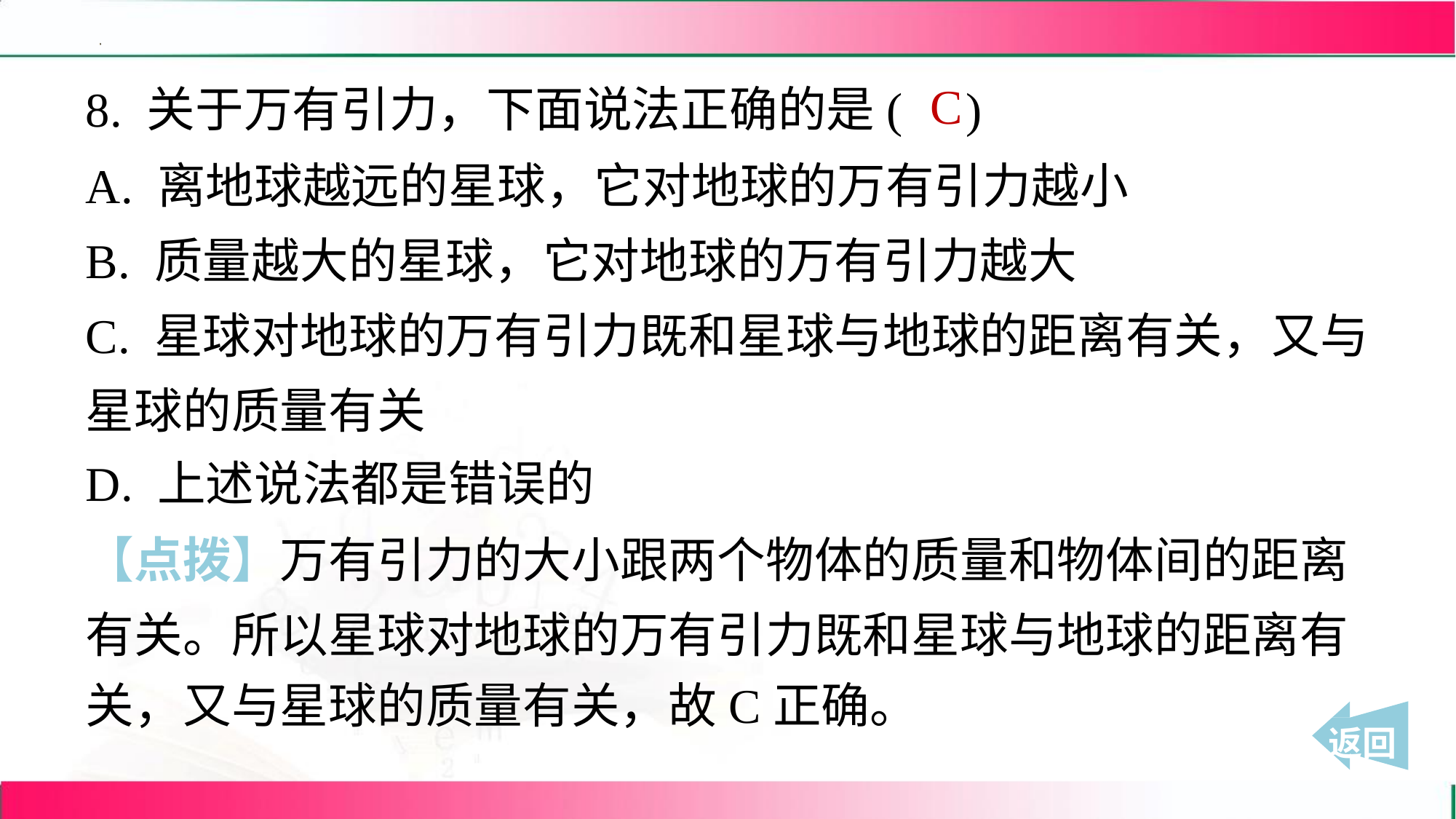

C
8. 关于万有引力，下面说法正确的是(     )
A. 离地球越远的星球，它对地球的万有引力越小
B. 质量越大的星球，它对地球的万有引力越大
C. 星球对地球的万有引力既和星球与地球的距离有关，又与
星球的质量有关
D. 上述说法都是错误的
【点拨】万有引力的大小跟两个物体的质量和物体间的距离
有关。所以星球对地球的万有引力既和星球与地球的距离有
关，又与星球的质量有关，故C正确。
 返回